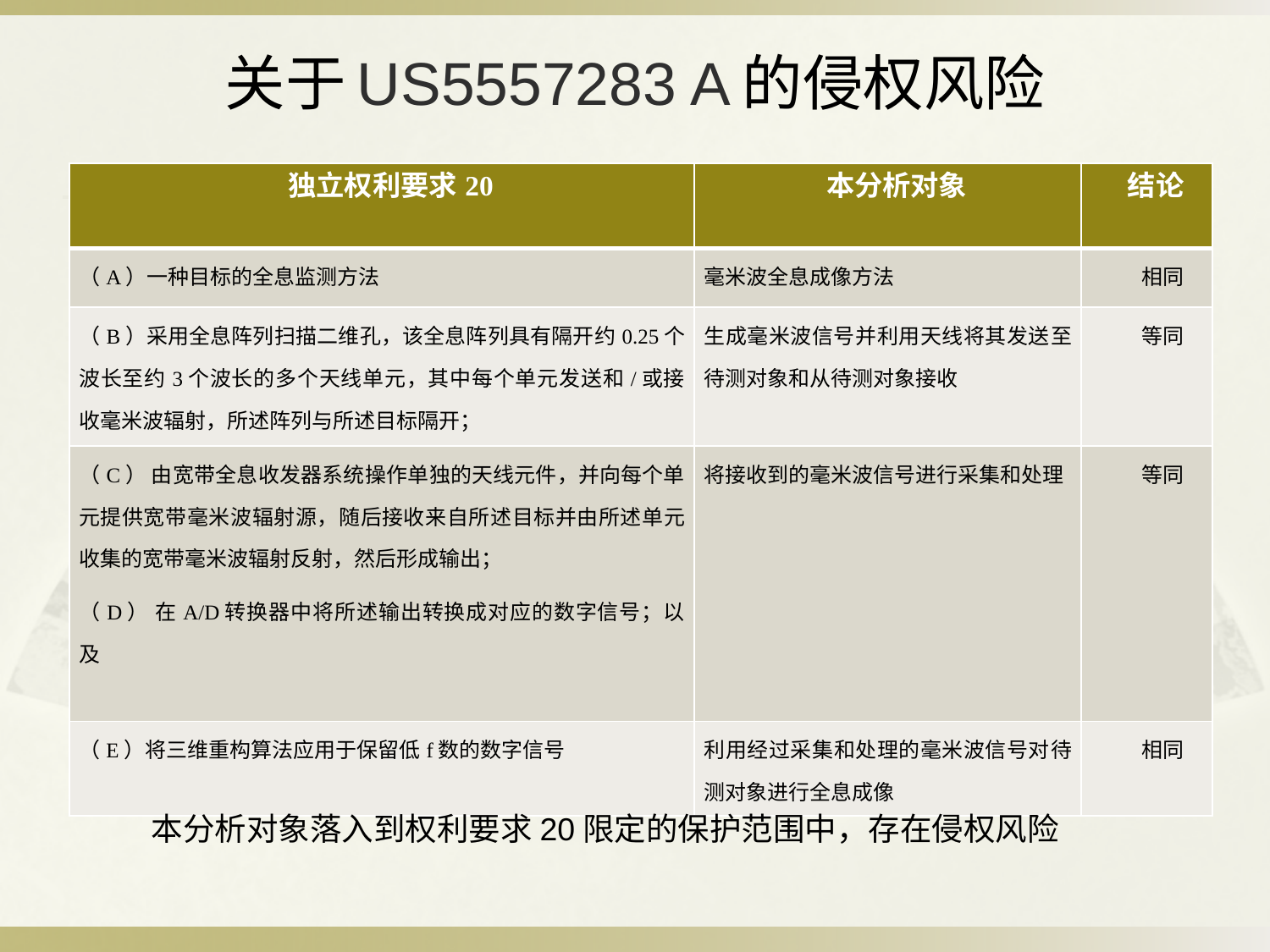

# 关于US5557283 A的侵权风险
| 独立权利要求20 | 本分析对象 | 结论 |
| --- | --- | --- |
| （A）一种目标的全息监测方法 | 毫米波全息成像方法 | 相同 |
| （B）采用全息阵列扫描二维孔，该全息阵列具有隔开约0.25个波长至约3个波长的多个天线单元，其中每个单元发送和/或接收毫米波辐射，所述阵列与所述目标隔开； | 生成毫米波信号并利用天线将其发送至待测对象和从待测对象接收 | 等同 |
| （C） 由宽带全息收发器系统操作单独的天线元件，并向每个单元提供宽带毫米波辐射源，随后接收来自所述目标并由所述单元收集的宽带毫米波辐射反射，然后形成输出； （D） 在A/D转换器中将所述输出转换成对应的数字信号；以及 | 将接收到的毫米波信号进行采集和处理 | 等同 |
| （E）将三维重构算法应用于保留低f数的数字信号 | 利用经过采集和处理的毫米波信号对待测对象进行全息成像 | 相同 |
本分析对象落入到权利要求20限定的保护范围中，存在侵权风险